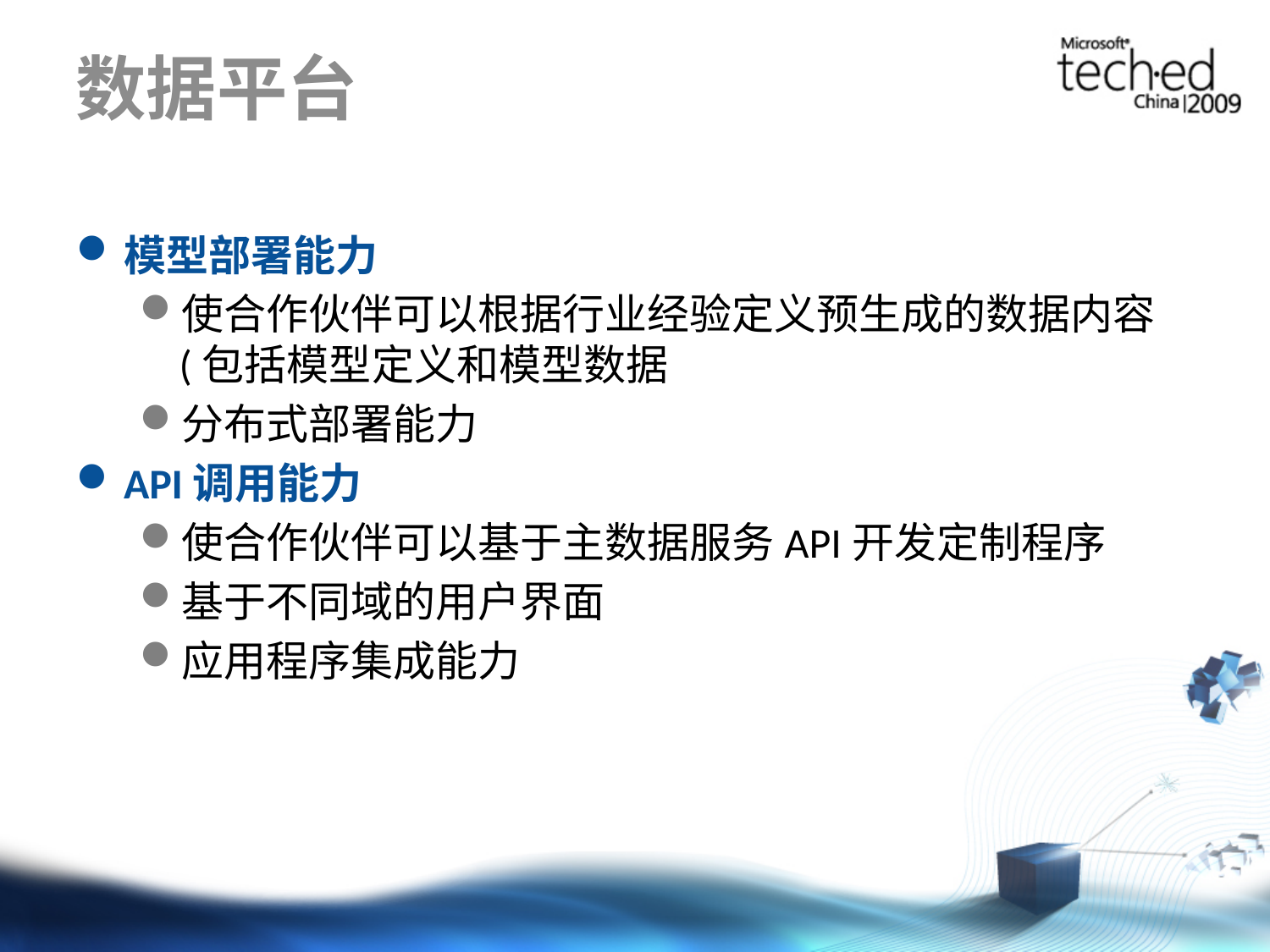

# 数据平台
模型部署能力
使合作伙伴可以根据行业经验定义预生成的数据内容(包括模型定义和模型数据
分布式部署能力
API调用能力
使合作伙伴可以基于主数据服务API开发定制程序
基于不同域的用户界面
应用程序集成能力